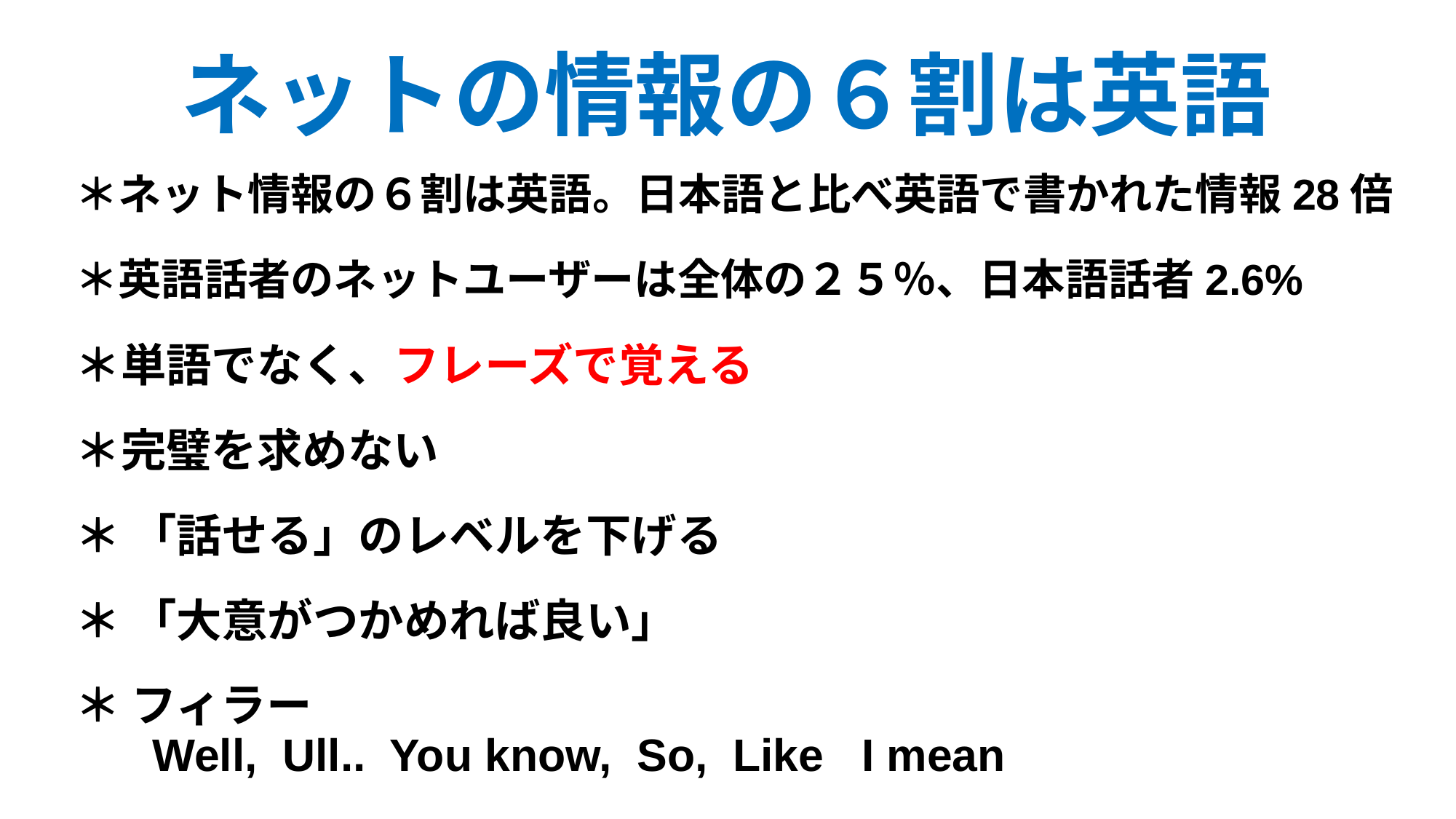

ネットの情報の６割は英語
＊ネット情報の６割は英語。日本語と比べ英語で書かれた情報28倍
＊英語話者のネットユーザーは全体の２５％、日本語話者2.6%
＊単語でなく、フレーズで覚える
＊完璧を求めない
＊ 「話せる」のレベルを下げる
＊ 「大意がつかめれば良い」
＊ フィラー
　  Well,  Ull..  You know,  So,  Like   I mean